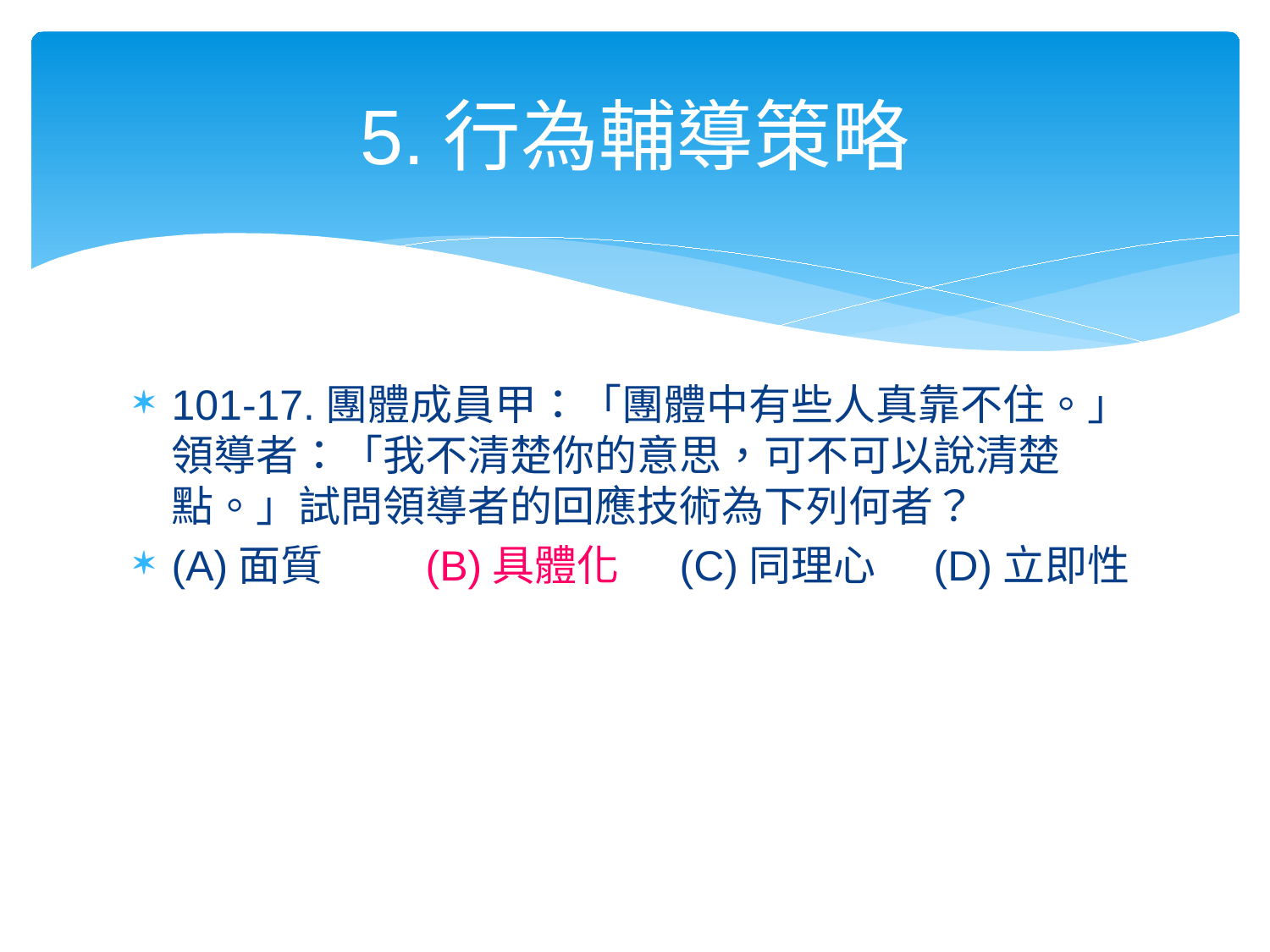

# 5.行為輔導策略
101-17.團體成員甲：「團體中有些人真靠不住。」領導者：「我不清楚你的意思，可不可以說清楚點。」試問領導者的回應技術為下列何者？
(A)面質	(B)具體化	(C)同理心	(D)立即性